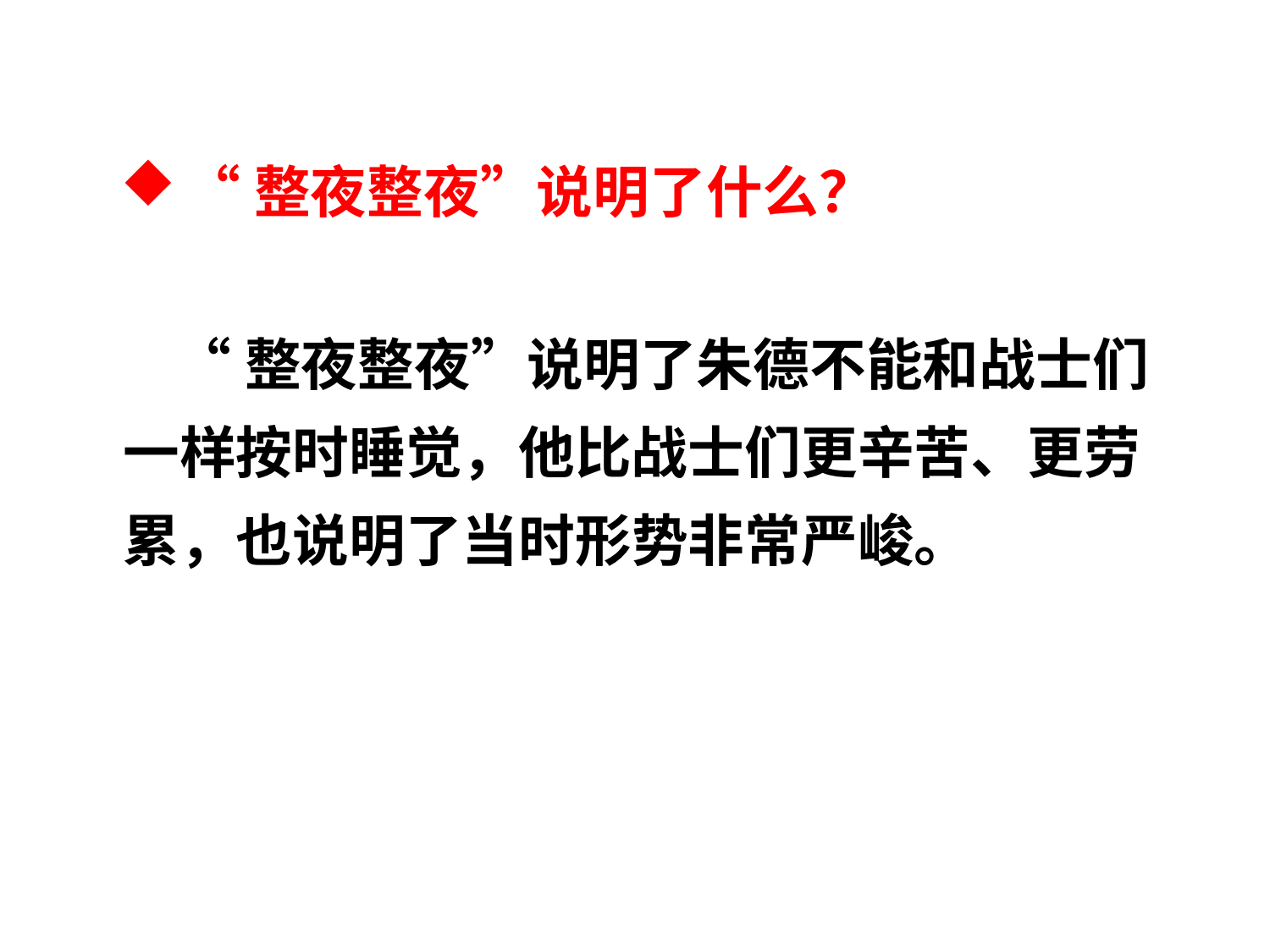

“整夜整夜”说明了什么？
    “整夜整夜”说明了朱德不能和战士们一样按时睡觉，他比战士们更辛苦、更劳累，也说明了当时形势非常严峻。